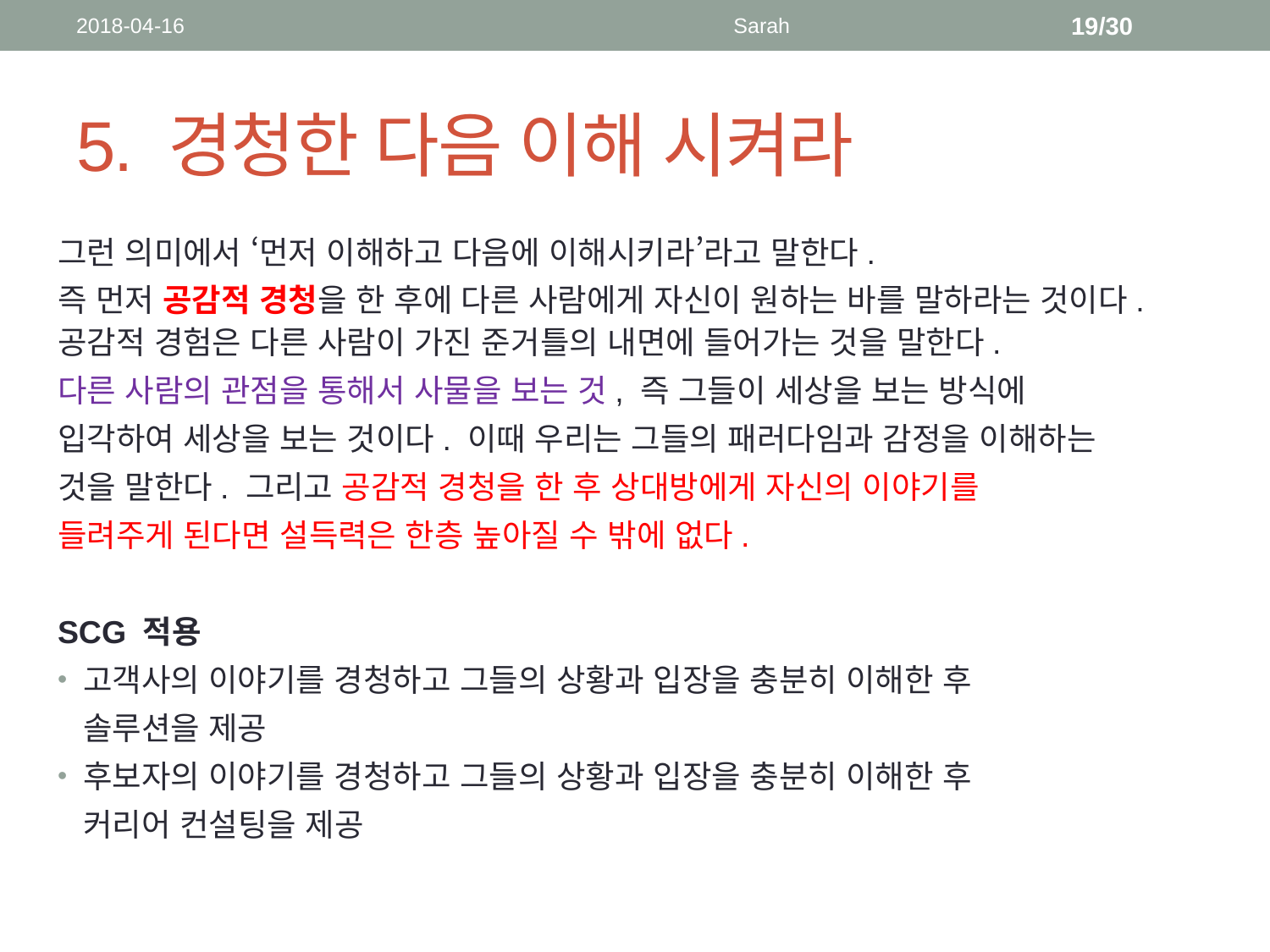

2018-04-16
Sarah
19/30
# 5. 경청한 다음 이해 시켜라
그런 의미에서 ‘먼저 이해하고 다음에 이해시키라’라고 말한다.
즉 먼저 공감적 경청을 한 후에 다른 사람에게 자신이 원하는 바를 말하라는 것이다. 공감적 경험은 다른 사람이 가진 준거틀의 내면에 들어가는 것을 말한다.
다른 사람의 관점을 통해서 사물을 보는 것, 즉 그들이 세상을 보는 방식에
입각하여 세상을 보는 것이다. 이때 우리는 그들의 패러다임과 감정을 이해하는
것을 말한다. 그리고 공감적 경청을 한 후 상대방에게 자신의 이야기를
들려주게 된다면 설득력은 한층 높아질 수 밖에 없다.

SCG 적용
고객사의 이야기를 경청하고 그들의 상황과 입장을 충분히 이해한 후
  솔루션을 제공
후보자의 이야기를 경청하고 그들의 상황과 입장을 충분히 이해한 후
  커리어 컨설팅을 제공